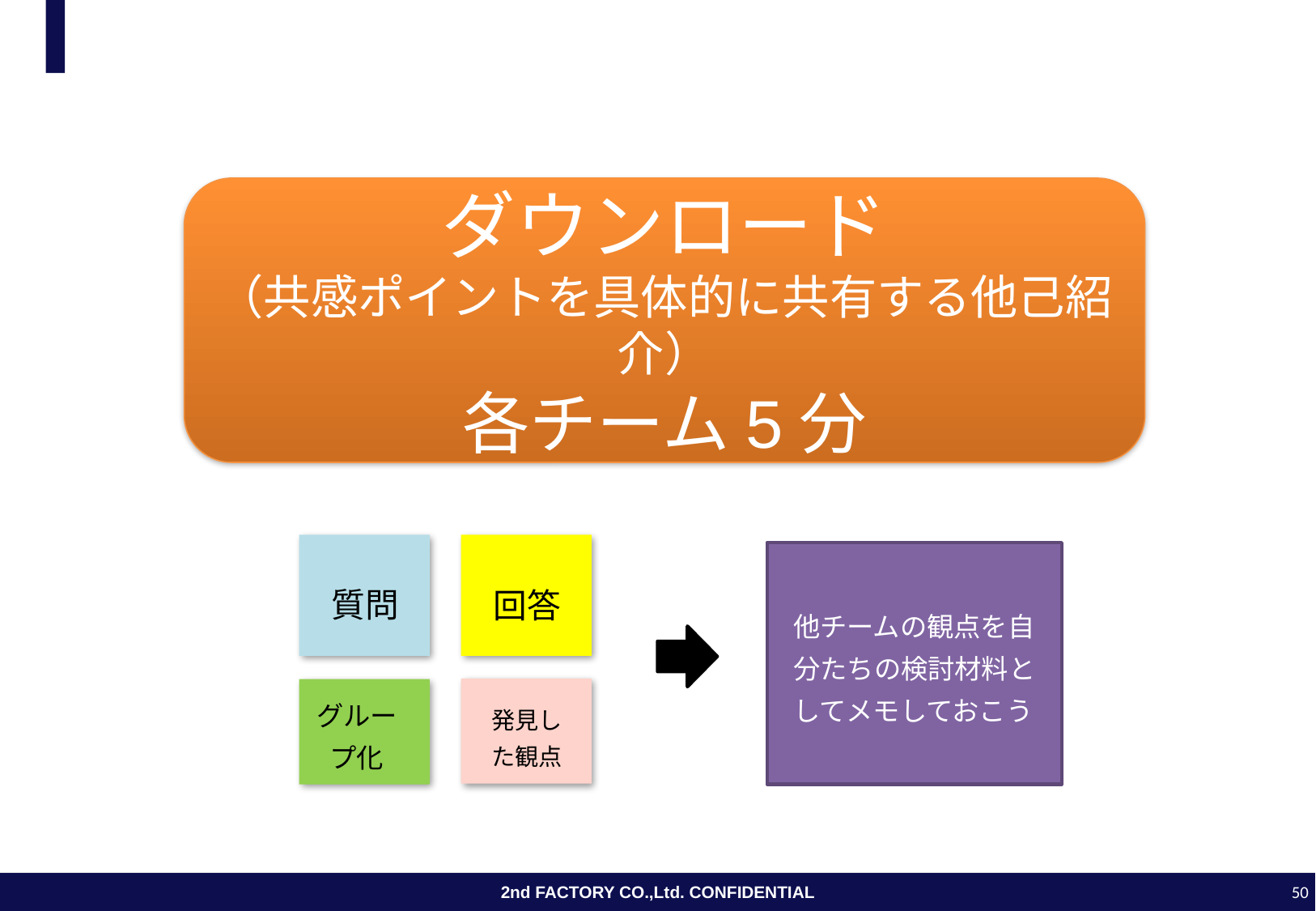

#
ダウンロード
（共感ポイントを具体的に共有する他己紹介）
各チーム5分

他チームの観点を自分たちの検討材料としてメモしておこう
質問
回答

グループ化
発見した観点